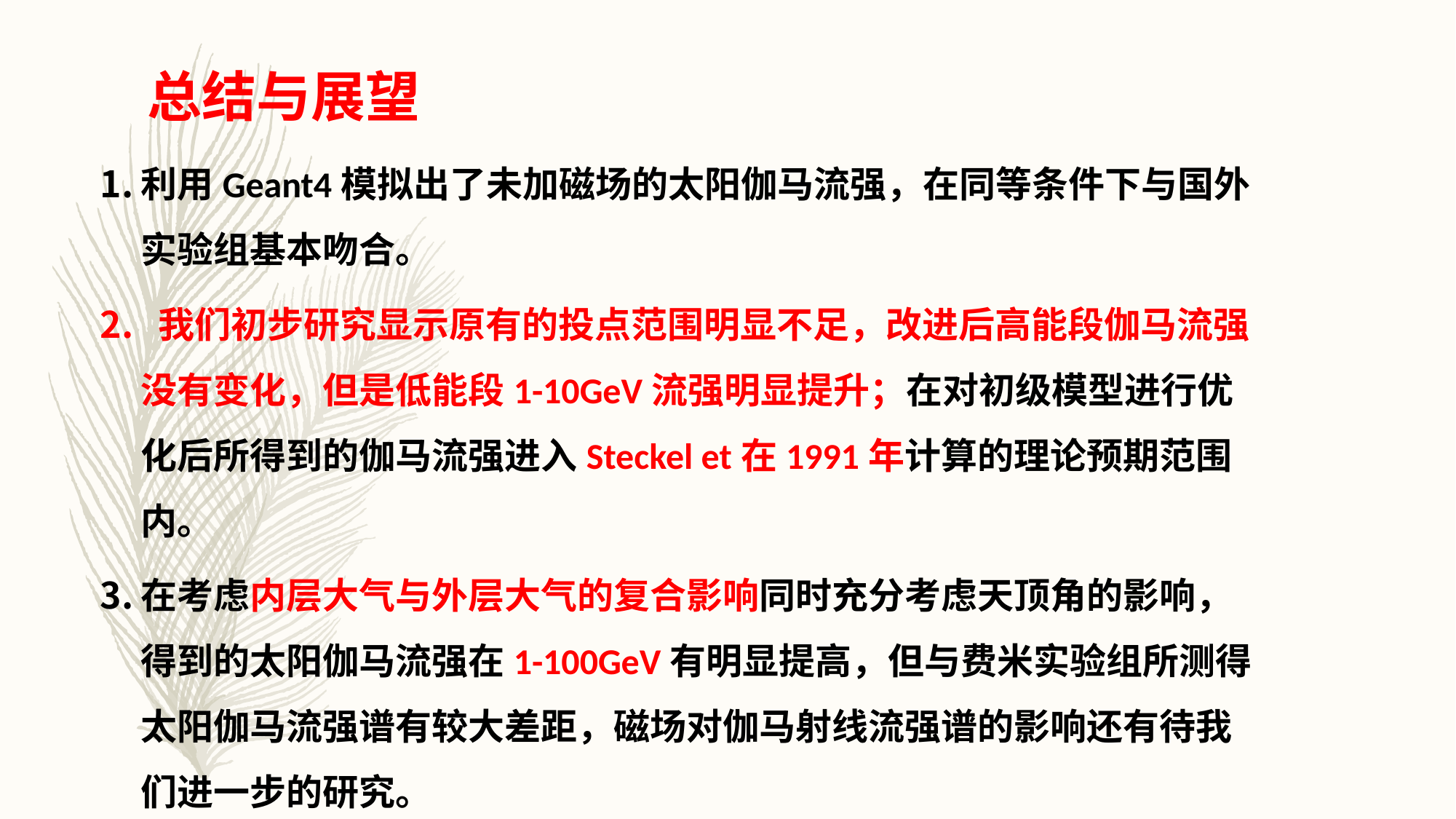

总结与展望
利用Geant4模拟出了未加磁场的太阳伽马流强，在同等条件下与国外实验组基本吻合。
 我们初步研究显示原有的投点范围明显不足，改进后高能段伽马流强 没有变化，但是低能段1-10GeV流强明显提升；在对初级模型进行优化后所得到的伽马流强进入Steckel et在1991年计算的理论预期范围内。
在考虑内层大气与外层大气的复合影响同时充分考虑天顶角的影响，得到的太阳伽马流强在1-100GeV有明显提高，但与费米实验组所测得太阳伽马流强谱有较大差距，磁场对伽马射线流强谱的影响还有待我们进一步的研究。